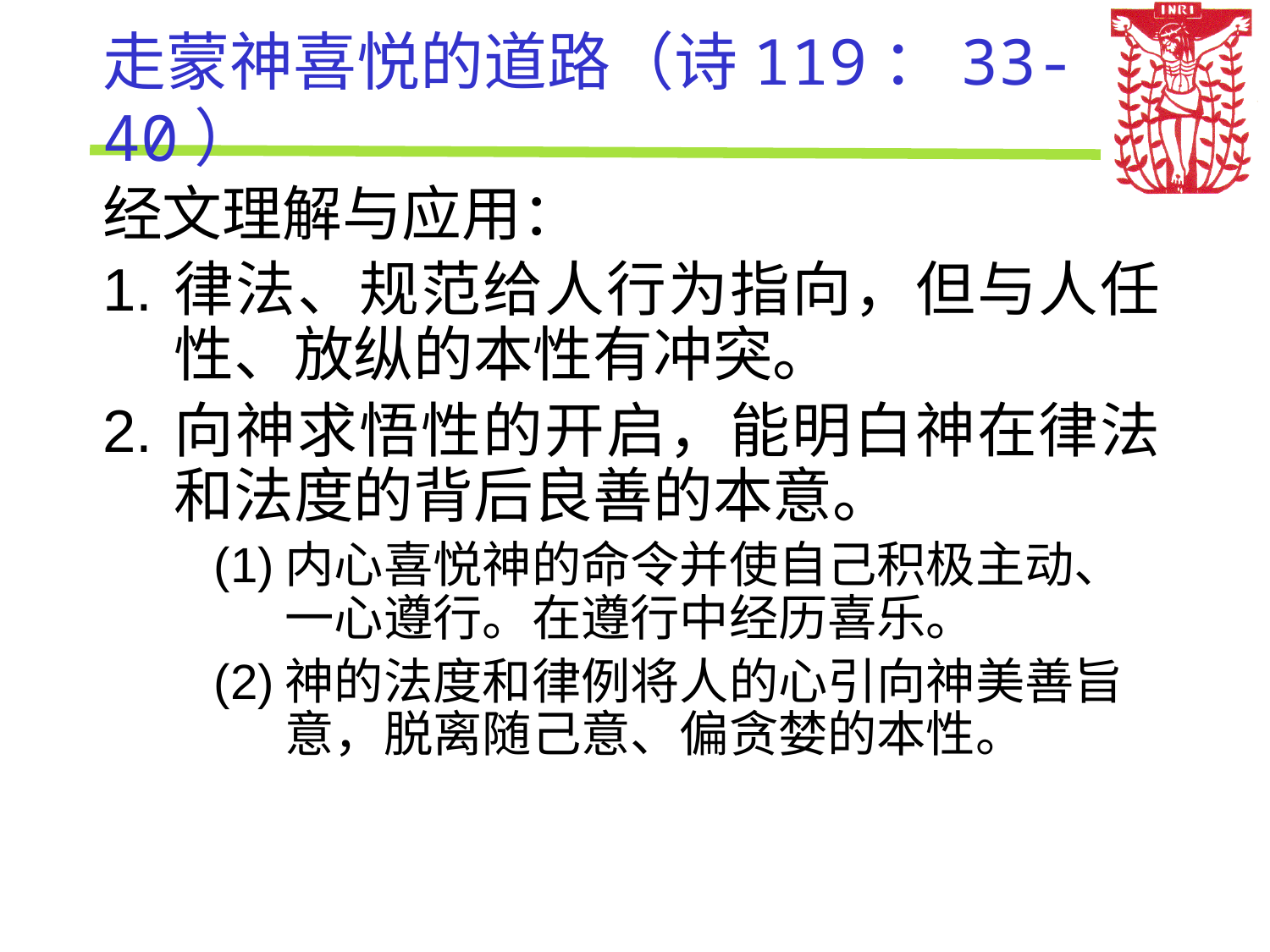

# 走蒙神喜悦的道路（诗119：33-40）
经文理解与应用：
律法、规范给人行为指向，但与人任性、放纵的本性有冲突。
向神求悟性的开启，能明白神在律法和法度的背后良善的本意。
内心喜悦神的命令并使自己积极主动、一心遵行。在遵行中经历喜乐。
神的法度和律例将人的心引向神美善旨意，脱离随己意、偏贪婪的本性。